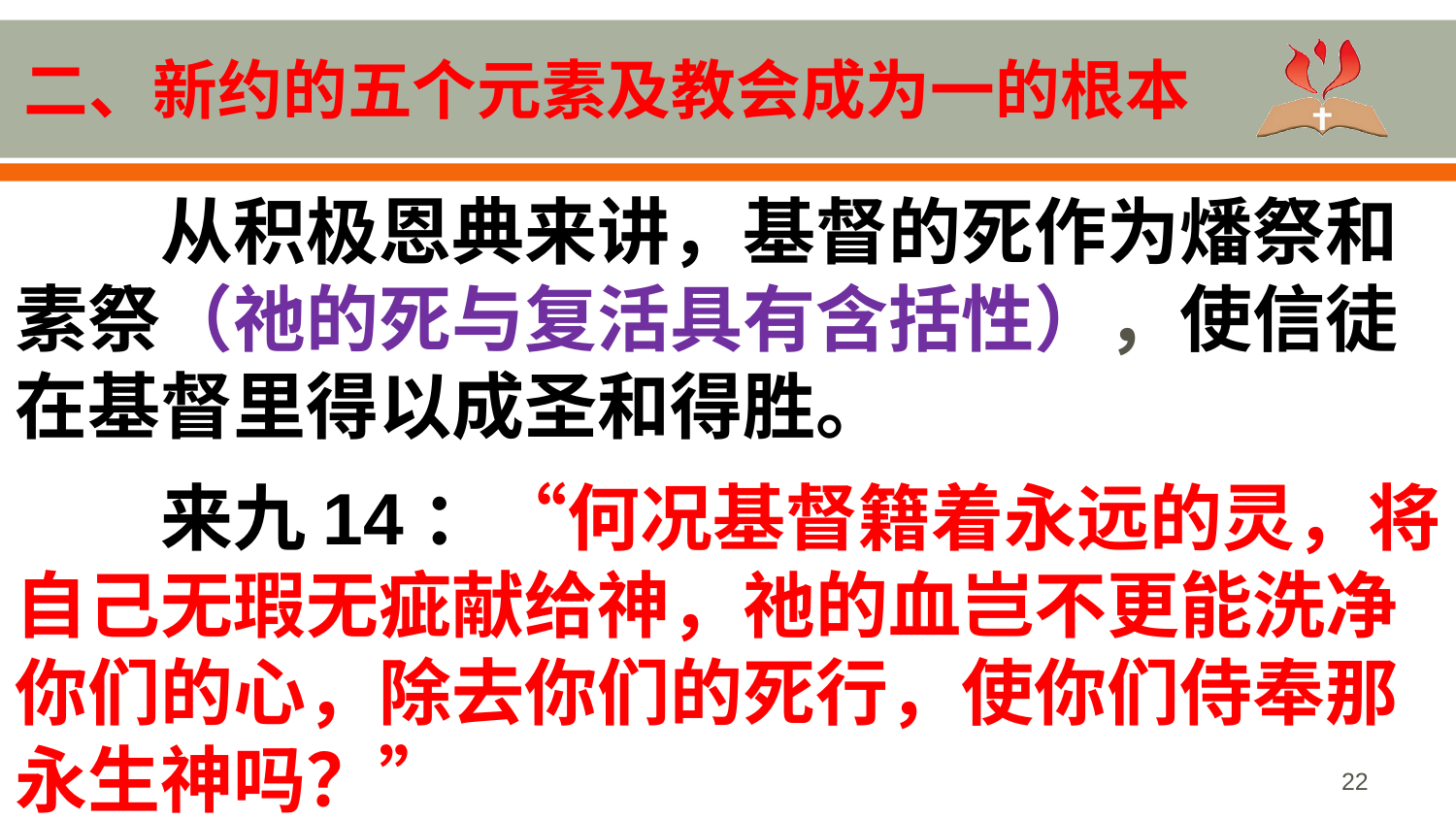

# 二、新约的五个元素及教会成为一的根本
从积极恩典来讲，基督的死作为燔祭和素祭（祂的死与复活具有含括性），使信徒在基督里得以成圣和得胜。
来九14：“何况基督籍着永远的灵，将自己无瑕无疵献给神，祂的血岂不更能洗净你们的心，除去你们的死行，使你们侍奉那永生神吗？”

22